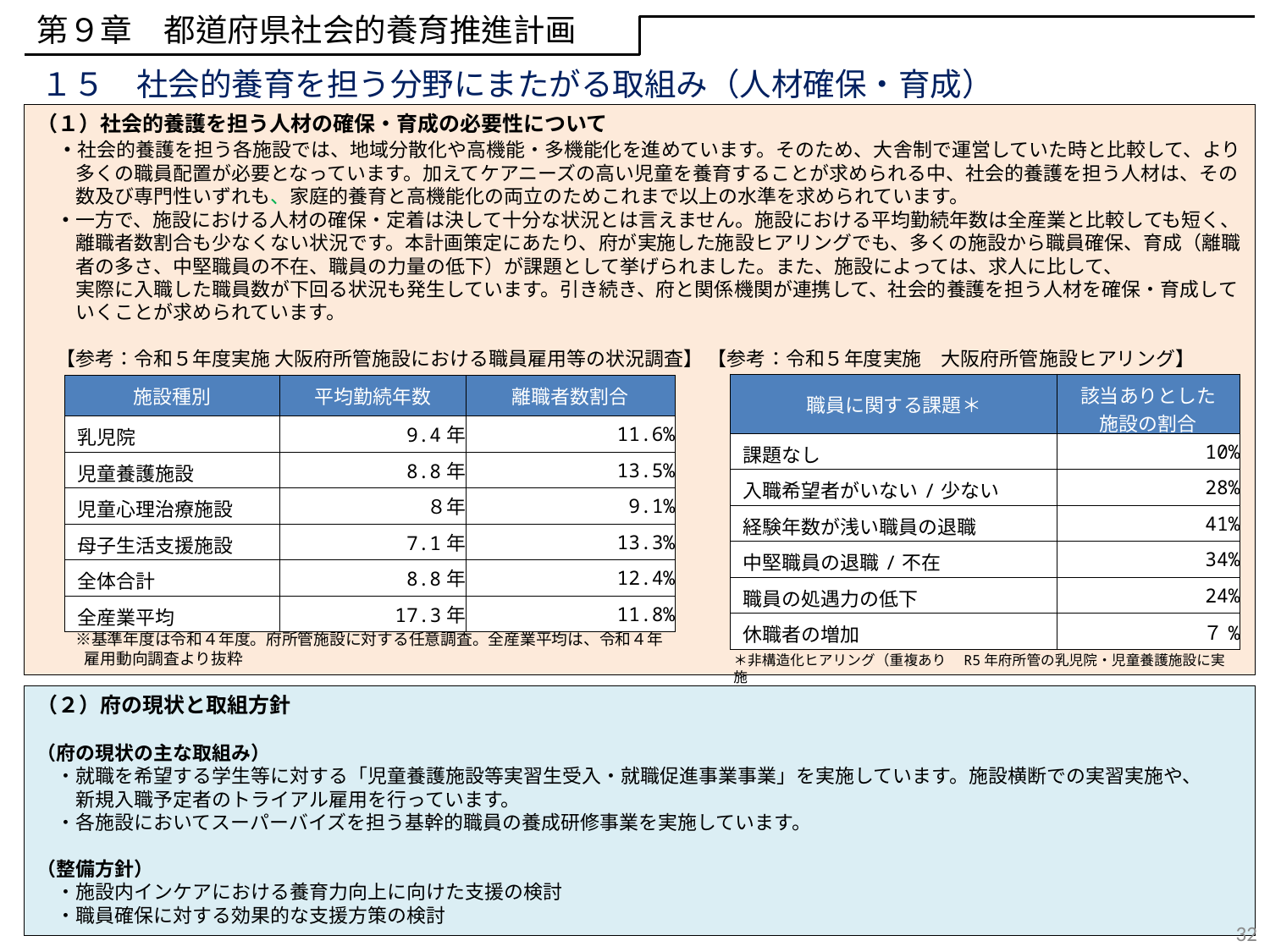

第９章　都道府県社会的養育推進計画
１５　社会的養育を担う分野にまたがる取組み（人材確保・育成）
（１）社会的養護を担う人材の確保・育成の必要性について
　・社会的養護を担う各施設では、地域分散化や高機能・多機能化を進めています。そのため、大舎制で運営していた時と比較して、より
　　多くの職員配置が必要となっています。加えてケアニーズの高い児童を養育することが求められる中、社会的養護を担う人材は、その
　　数及び専門性いずれも、家庭的養育と高機能化の両立のためこれまで以上の水準を求められています。
　・一方で、施設における人材の確保・定着は決して十分な状況とは言えません。施設における平均勤続年数は全産業と比較しても短く、
　　離職者数割合も少なくない状況です。本計画策定にあたり、府が実施した施設ヒアリングでも、多くの施設から職員確保、育成（離職
　　者の多さ、中堅職員の不在、職員の力量の低下）が課題として挙げられました。また、施設によっては、求人に比して、
　　実際に入職した職員数が下回る状況も発生しています。引き続き、府と関係機関が連携して、社会的養護を担う人材を確保・育成して
　　いくことが求められています。

　【参考：令和５年度実施 大阪府所管施設における職員雇用等の状況調査】 【参考：令和５年度実施　大阪府所管施設ヒアリング】

　　※基準年度は令和４年度。府所管施設に対する任意調査。全産業平均は、令和４年
　　　雇用動向調査より抜粋
| 職員に関する課題＊ | 該当ありとした 施設の割合 |
| --- | --- |
| 課題なし | 10% |
| 入職希望者がいない/少ない | 28% |
| 経験年数が浅い職員の退職 | 41% |
| 中堅職員の退職/不在 | 34% |
| 職員の処遇力の低下 | 24% |
| 休職者の増加 | ７% |
| 施設種別 | 平均勤続年数 | 離職者数割合 |
| --- | --- | --- |
| 乳児院 | 9.4年 | 11.6% |
| 児童養護施設 | 8.8年 | 13.5% |
| 児童心理治療施設 | ８年 | 9.1% |
| 母子生活支援施設 | 7.1年 | 13.3% |
| 全体合計 | 8.8年 | 12.4% |
| 全産業平均 | 17.3年 | 11.8% |
＊非構造化ヒアリング（重複あり　R5年府所管の乳児院・児童養護施設に実施
（２）府の現状と取組方針

（府の現状の主な取組み）
　・就職を希望する学生等に対する「児童養護施設等実習生受入・就職促進事業事業」を実施しています。施設横断での実習実施や、
　　新規入職予定者のトライアル雇用を行っています。
　・各施設においてスーパーバイズを担う基幹的職員の養成研修事業を実施しています。

（整備方針）
　・施設内インケアにおける養育力向上に向けた支援の検討
　・職員確保に対する効果的な支援方策の検討
32